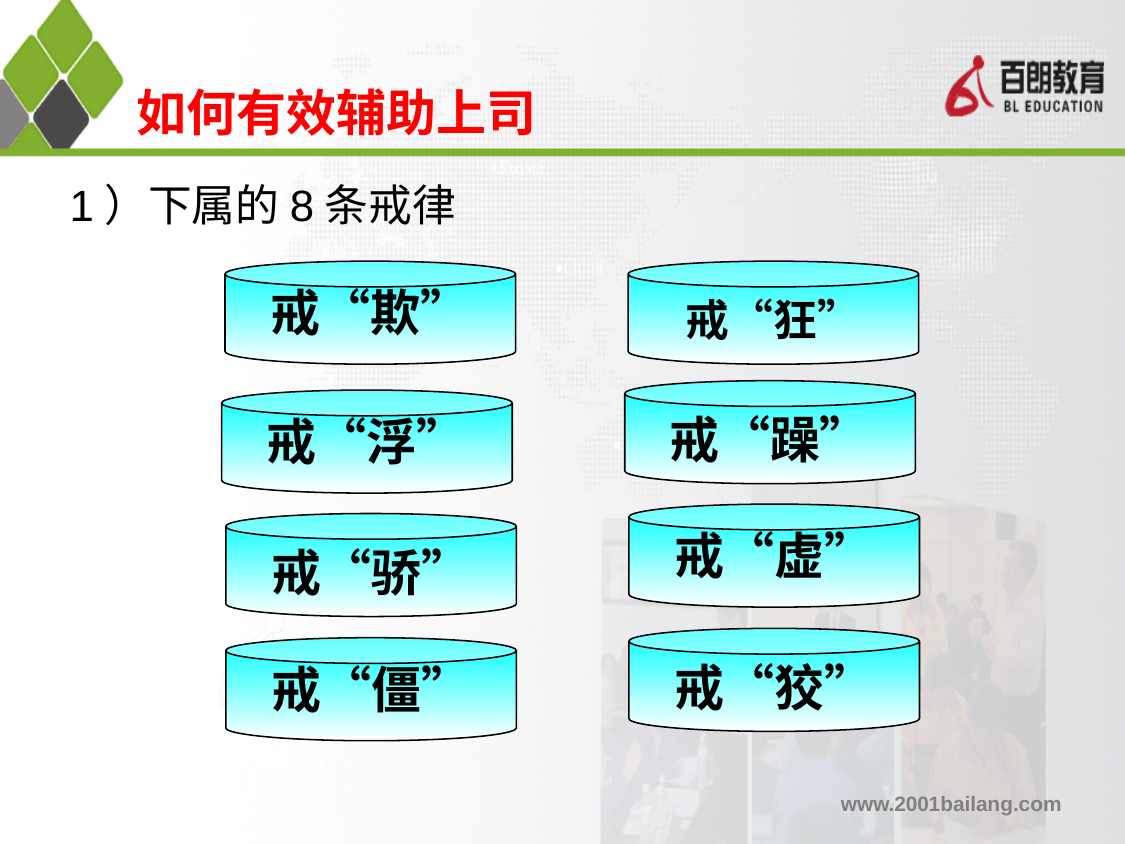

如何有效辅助上司
1）下属的8条戒律

戒“欺”

戒“狂”

戒“躁”

戒“浮”

戒“虚”

戒“骄”
戒“狡”

戒“僵”